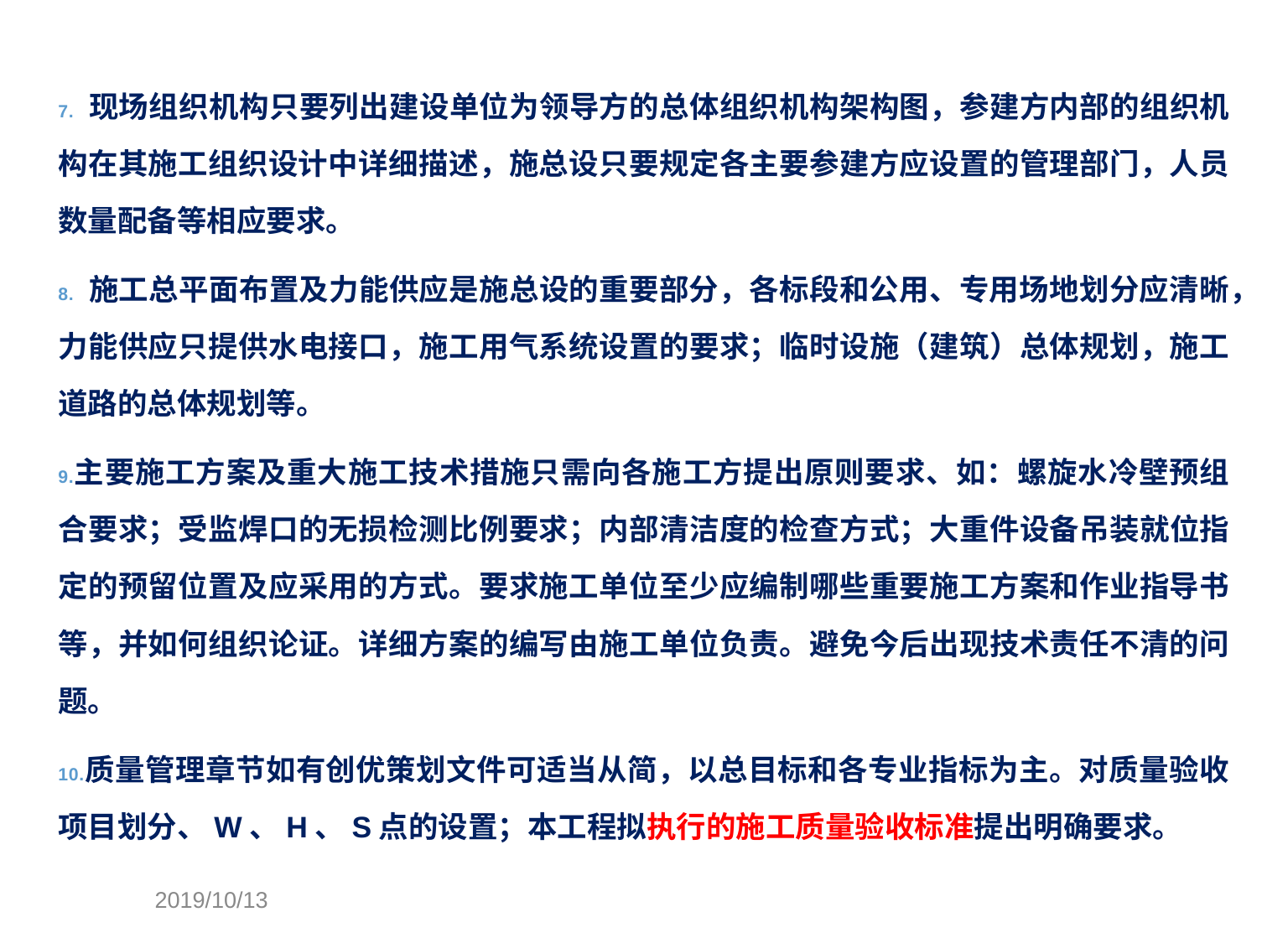

现场组织机构只要列出建设单位为领导方的总体组织机构架构图，参建方内部的组织机构在其施工组织设计中详细描述，施总设只要规定各主要参建方应设置的管理部门，人员数量配备等相应要求。
 施工总平面布置及力能供应是施总设的重要部分，各标段和公用、专用场地划分应清晰，力能供应只提供水电接口，施工用气系统设置的要求；临时设施（建筑）总体规划，施工道路的总体规划等。
主要施工方案及重大施工技术措施只需向各施工方提出原则要求、如：螺旋水冷壁预组合要求；受监焊口的无损检测比例要求；内部清洁度的检查方式；大重件设备吊装就位指定的预留位置及应采用的方式。要求施工单位至少应编制哪些重要施工方案和作业指导书等，并如何组织论证。详细方案的编写由施工单位负责。避免今后出现技术责任不清的问题。
质量管理章节如有创优策划文件可适当从简，以总目标和各专业指标为主。对质量验收项目划分、W、H、S点的设置；本工程拟执行的施工质量验收标准提出明确要求。
2019/10/13